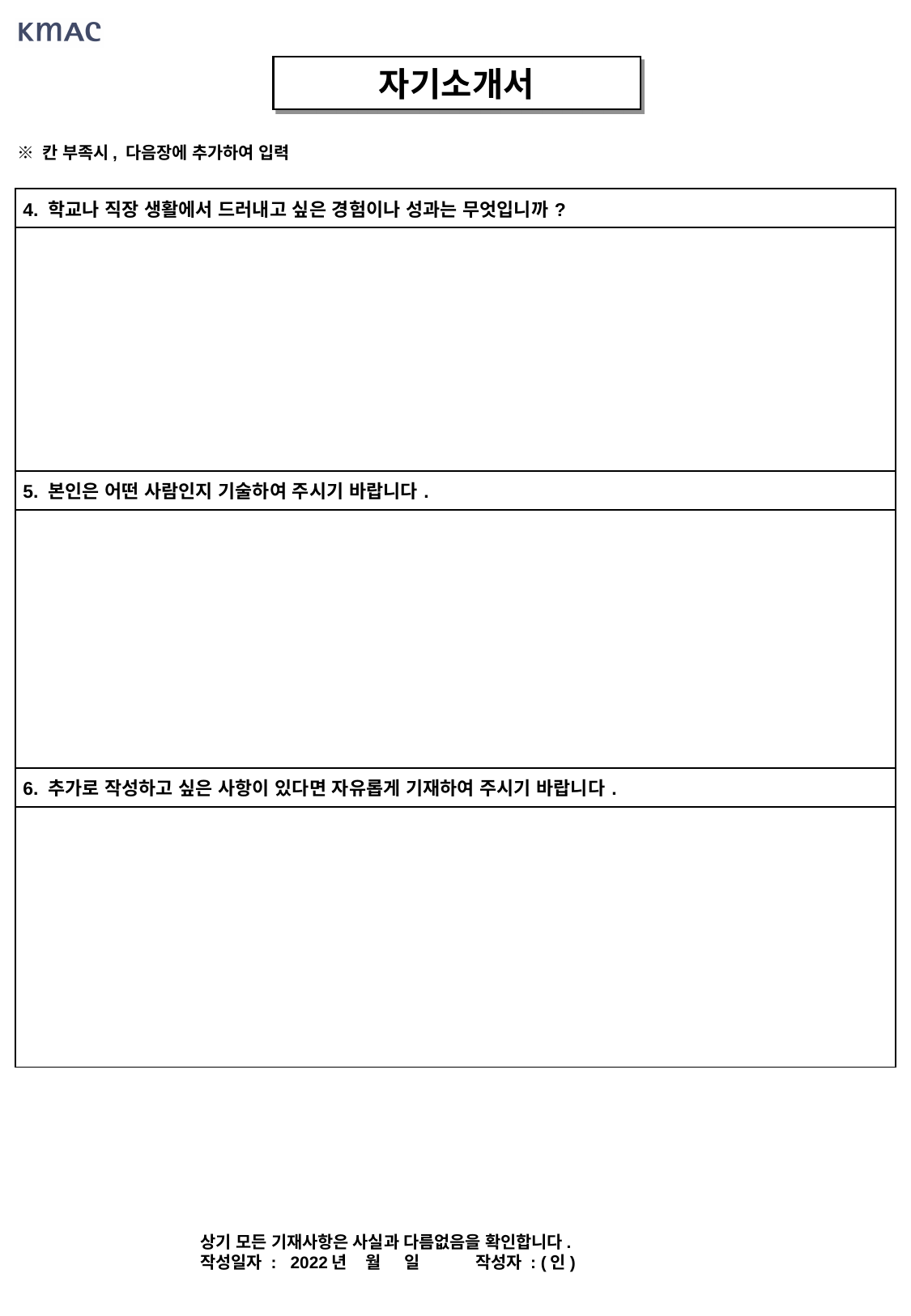

자기소개서
※ 칸 부족시, 다음장에 추가하여 입력
| 4. 학교나 직장 생활에서 드러내고 싶은 경험이나 성과는 무엇입니까? |
| --- |
|  |
| 5. 본인은 어떤 사람인지 기술하여 주시기 바랍니다. |
|  |
| 6. 추가로 작성하고 싶은 사항이 있다면 자유롭게 기재하여 주시기 바랍니다. |
|  |
상기 모든 기재사항은 사실과 다름없음을 확인합니다.
작성일자 :   2022년    월     일            작성자 : (인)